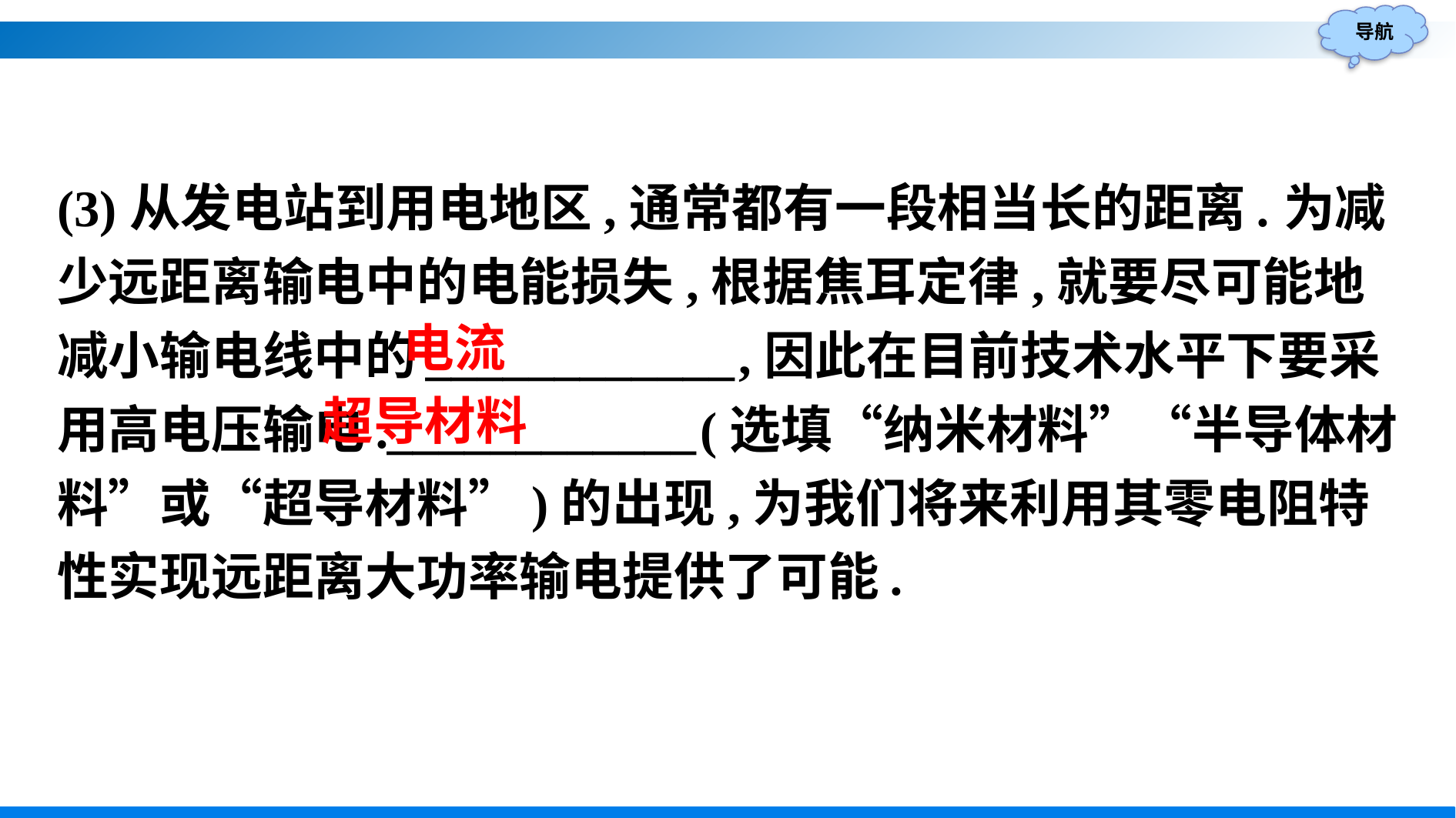

(3)从发电站到用电地区,通常都有一段相当长的距离.为减少远距离输电中的电能损失,根据焦耳定律,就要尽可能地减小输电线中的____________,因此在目前技术水平下要采用高电压输电.____________(选填“纳米材料”“半导体材料”或“超导材料”)的出现,为我们将来利用其零电阻特性实现远距离大功率输电提供了可能.
电流
超导材料